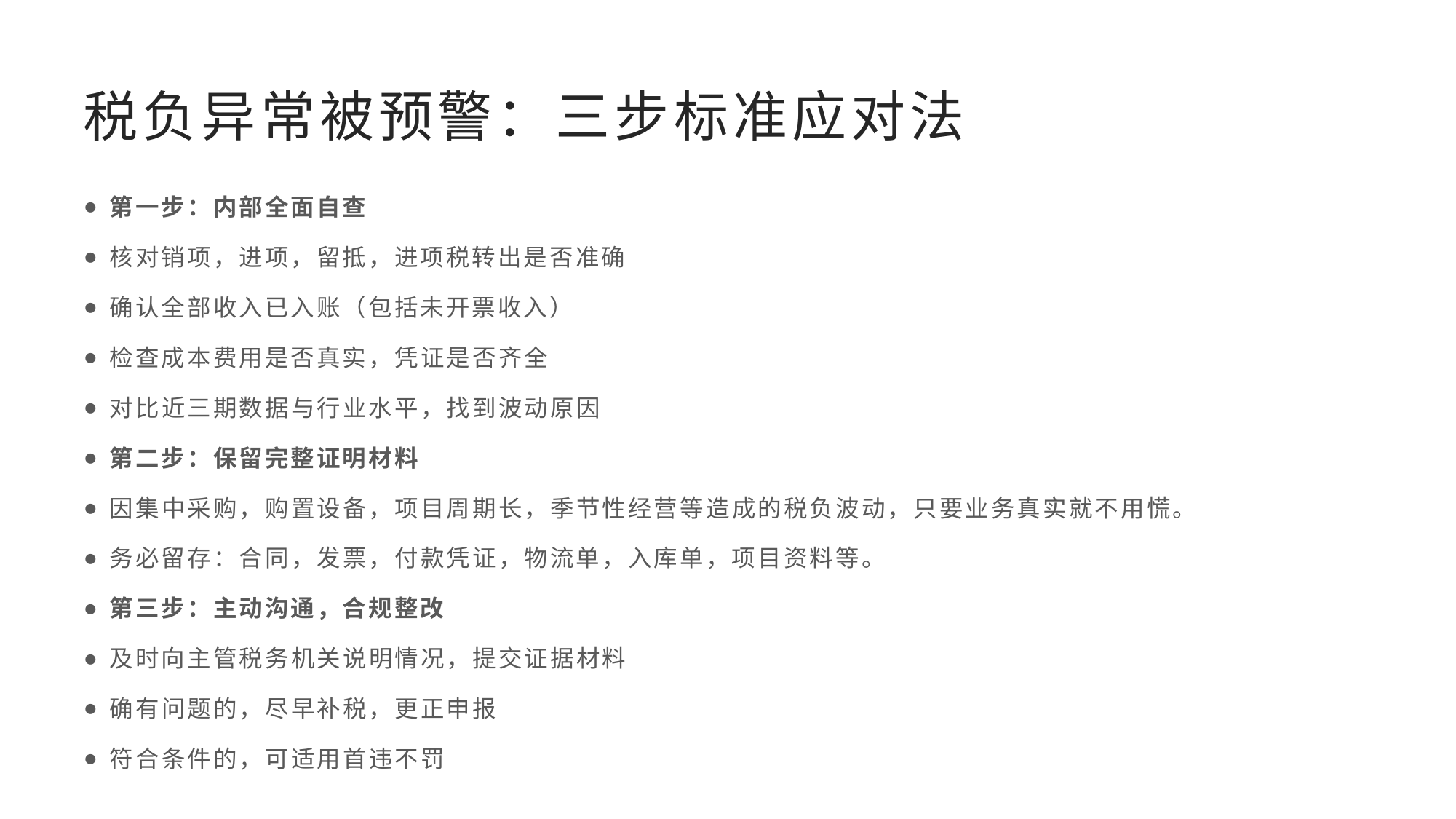

# 税负异常被预警：三步标准应对法
第一步：内部全面自查
核对销项，进项，留抵，进项税转出是否准确
确认全部收入已入账（包括未开票收入）
检查成本费用是否真实，凭证是否齐全
对比近三期数据与行业水平，找到波动原因
第二步：保留完整证明材料
因集中采购，购置设备，项目周期长，季节性经营等造成的税负波动，只要业务真实就不用慌。
务必留存：合同，发票，付款凭证，物流单，入库单，项目资料等。
第三步：主动沟通，合规整改
及时向主管税务机关说明情况，提交证据材料
确有问题的，尽早补税，更正申报
符合条件的，可适用首违不罚